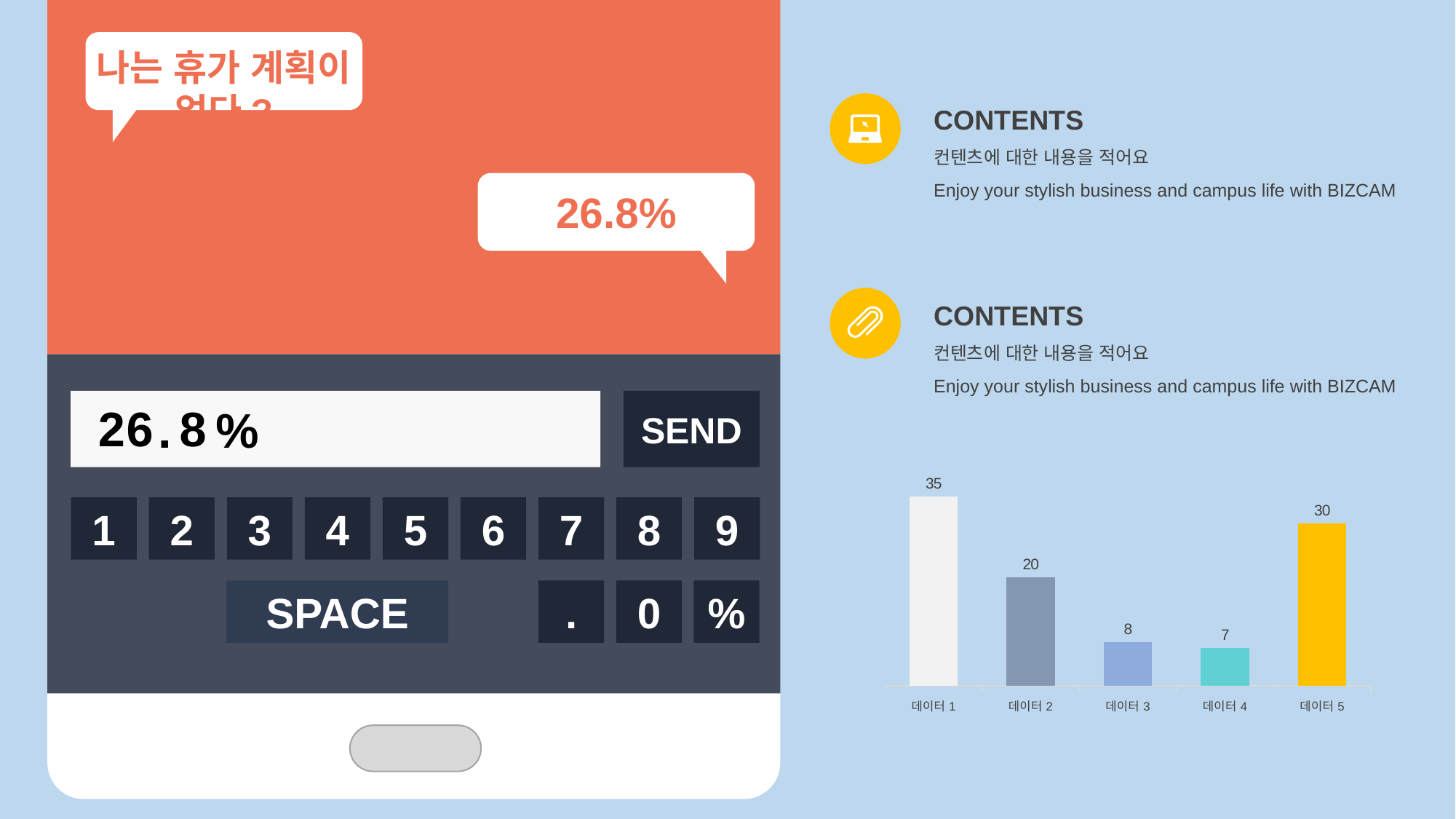

나는 휴가 계획이 없다?
CONTENTS
컨텐츠에 대한 내용을 적어요
Enjoy your stylish business and campus life with BIZCAM

26.8%
CONTENTS
컨텐츠에 대한 내용을 적어요
Enjoy your stylish business and campus life with BIZCAM

SEND
2
6
8
%
.

### Chart

| Category | 판매 |
|---|---|
| 데이터1 | 35.0 |
| 데이터2 | 20.0 |
| 데이터3 | 8.0 |
| 데이터4 | 7.0 |
| 데이터5 | 30.0 |
8
9
2
6
7
1
3
4
5
SPACE
.
0
%